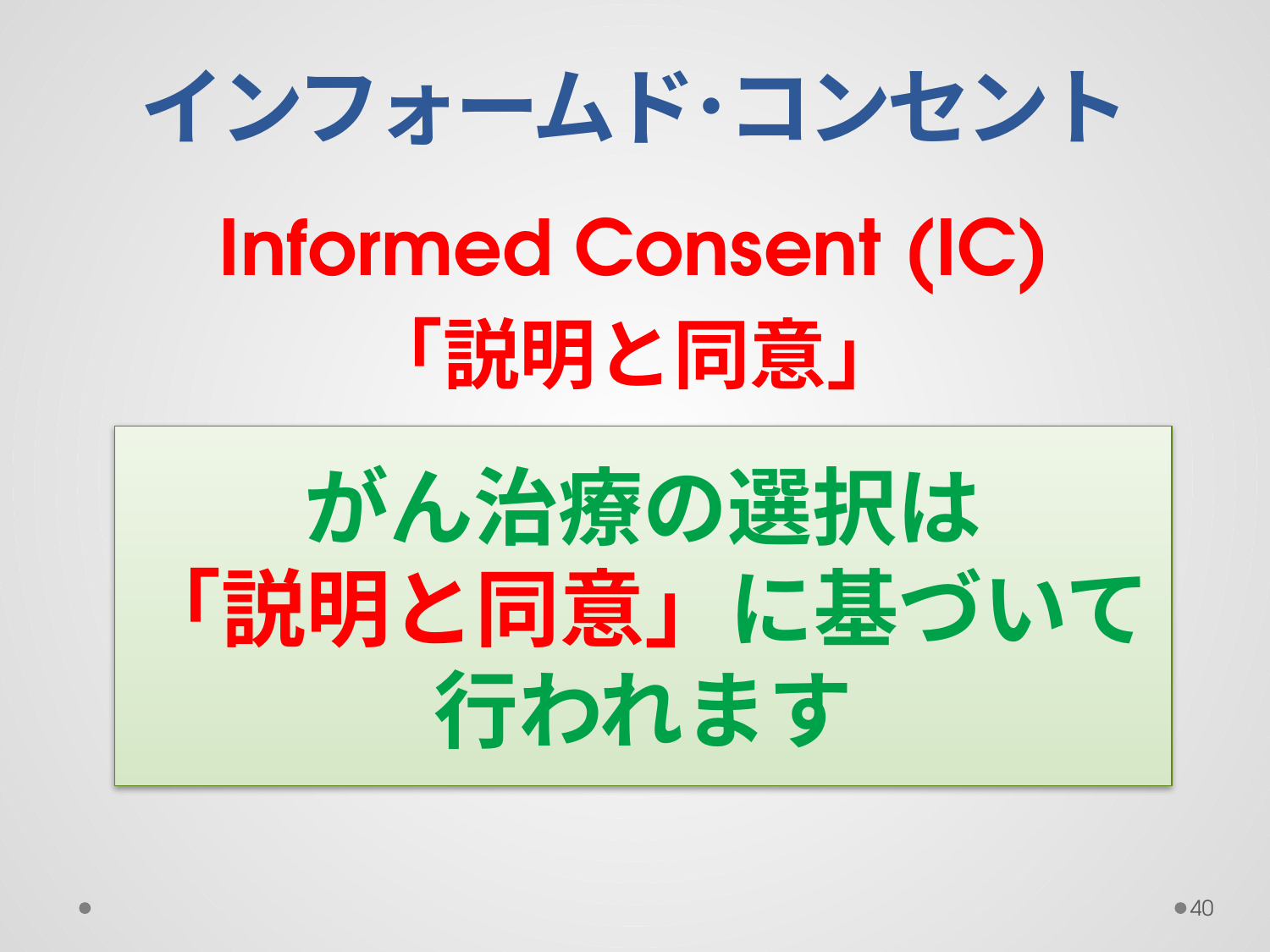

# インフォームド･コンセント
Informed Consent (IC)
「説明と同意」
がん治療の選択は
「説明と同意」に基づいて
行われます
40